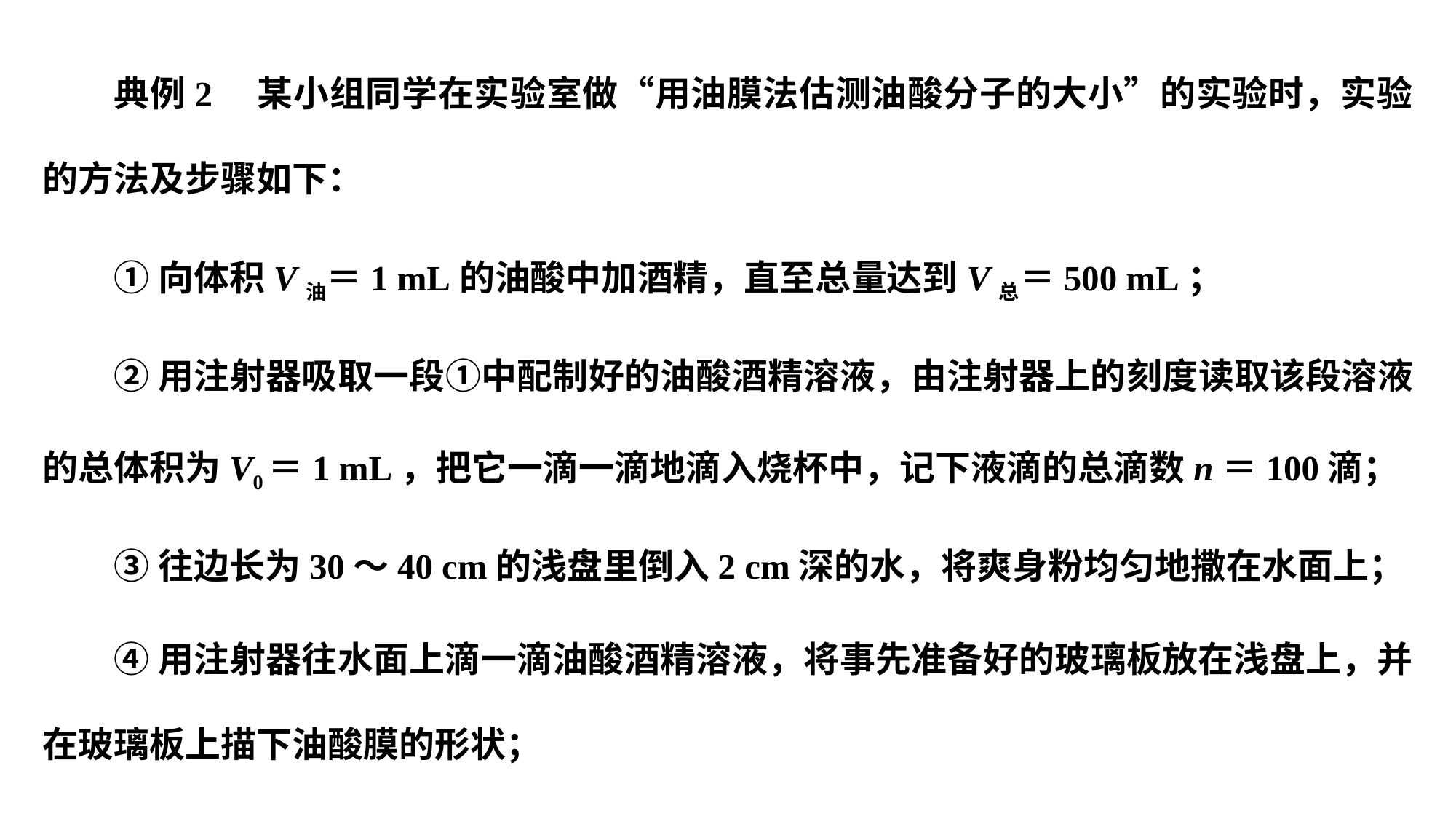

典例2　某小组同学在实验室做“用油膜法估测油酸分子的大小”的实验时，实验的方法及步骤如下：
①向体积V油＝1 mL的油酸中加酒精，直至总量达到V总＝500 mL；
②用注射器吸取一段①中配制好的油酸酒精溶液，由注射器上的刻度读取该段溶液的总体积为V0＝1 mL，把它一滴一滴地滴入烧杯中，记下液滴的总滴数n＝100滴；
③往边长为30～40 cm的浅盘里倒入2 cm深的水，将爽身粉均匀地撒在水面上；
④用注射器往水面上滴一滴油酸酒精溶液，将事先准备好的玻璃板放在浅盘上，并在玻璃板上描下油酸膜的形状；